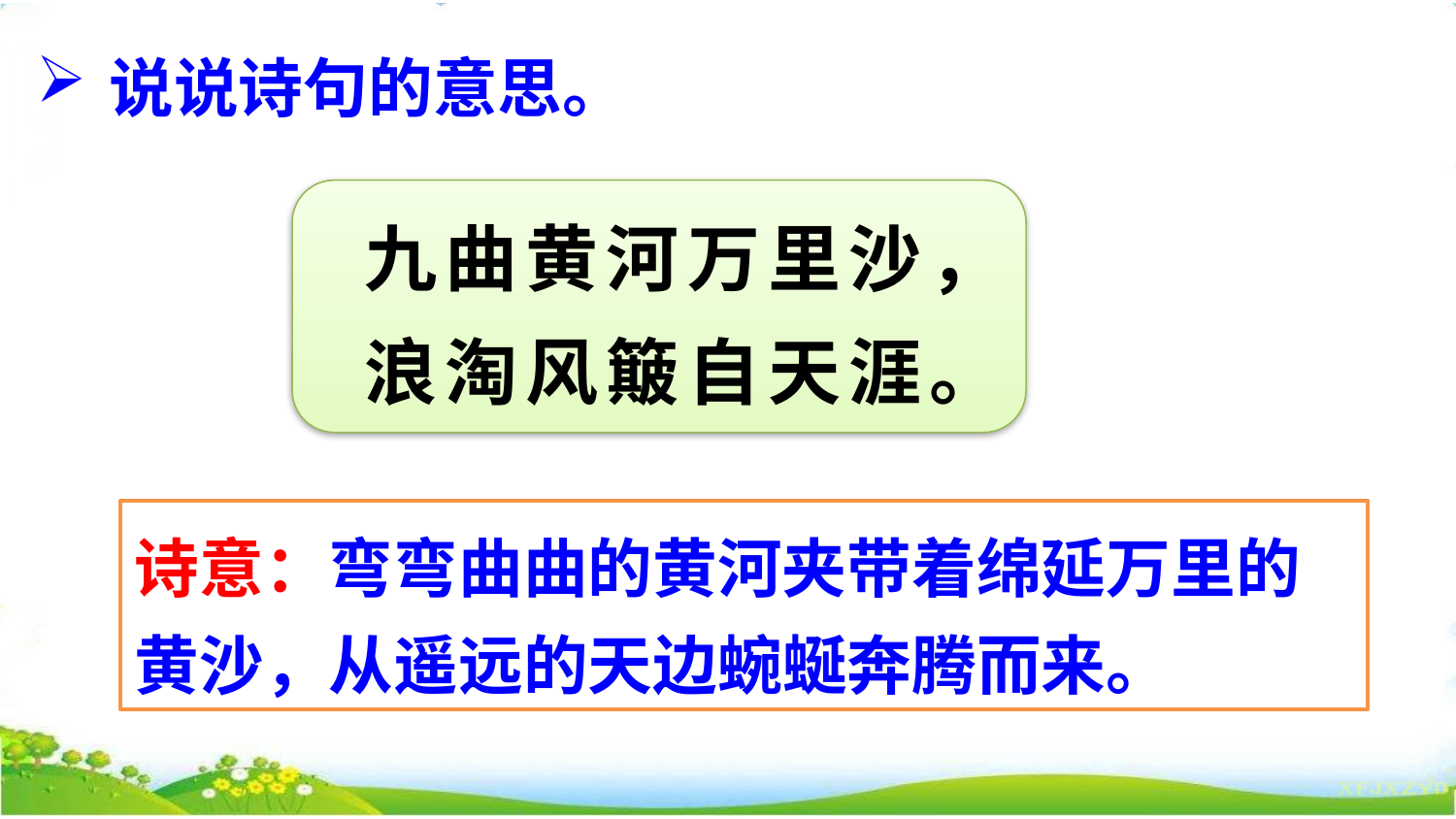

说说诗句的意思。

九曲黄河万里沙，浪淘风簸自天涯。
诗意：弯弯曲曲的黄河夹带着绵延万里的黄沙，从遥远的天边蜿蜒奔腾而来。